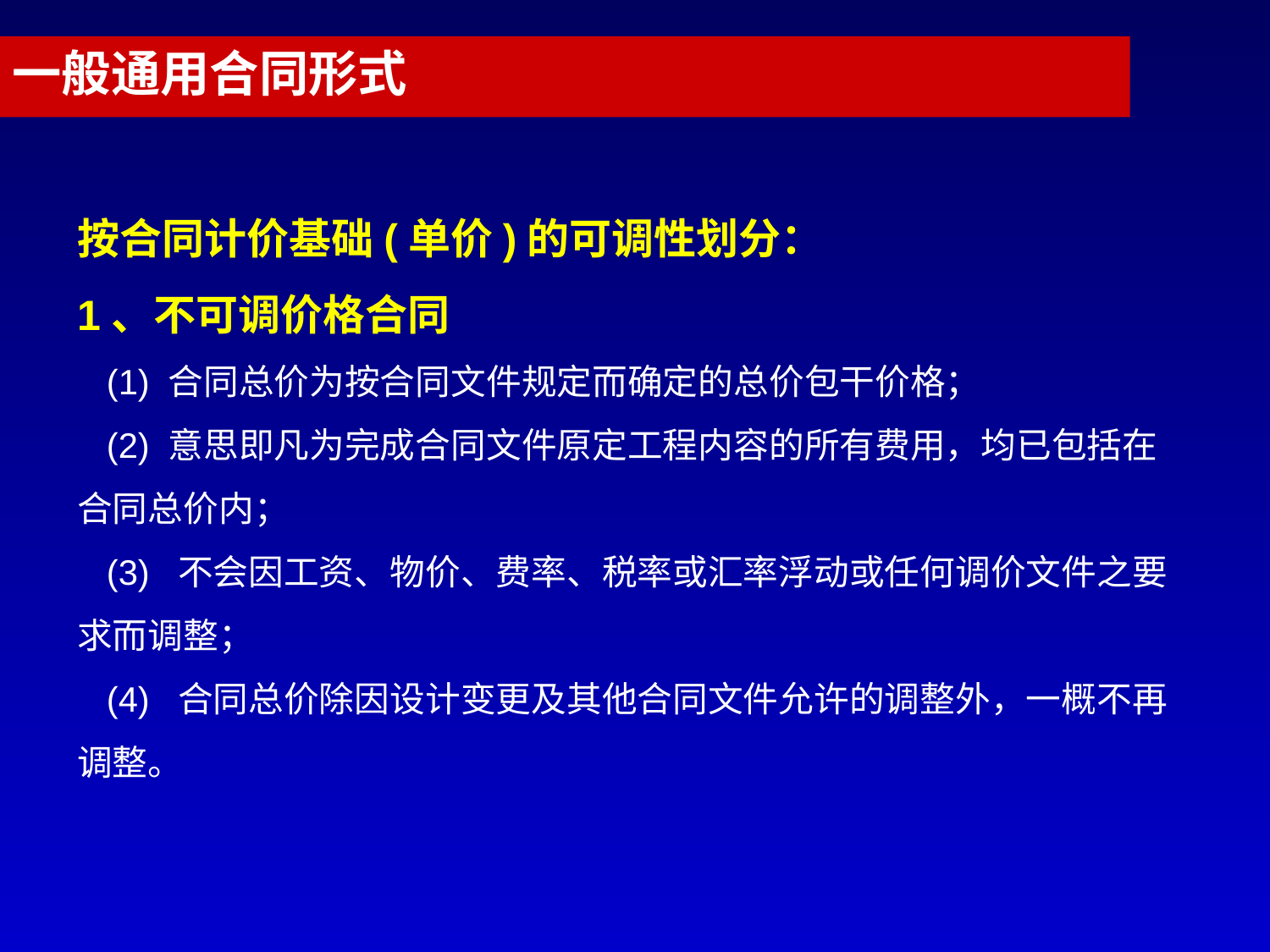

一般通用合同形式
按合同计价基础(单价)的可调性划分：
1、不可调价格合同
   (1) 合同总价为按合同文件规定而确定的总价包干价格；
   (2) 意思即凡为完成合同文件原定工程内容的所有费用，均已包括在合同总价内；
   (3)  不会因工资、物价、费率、税率或汇率浮动或任何调价文件之要求而调整；
   (4)  合同总价除因设计变更及其他合同文件允许的调整外，一概不再调整。
81